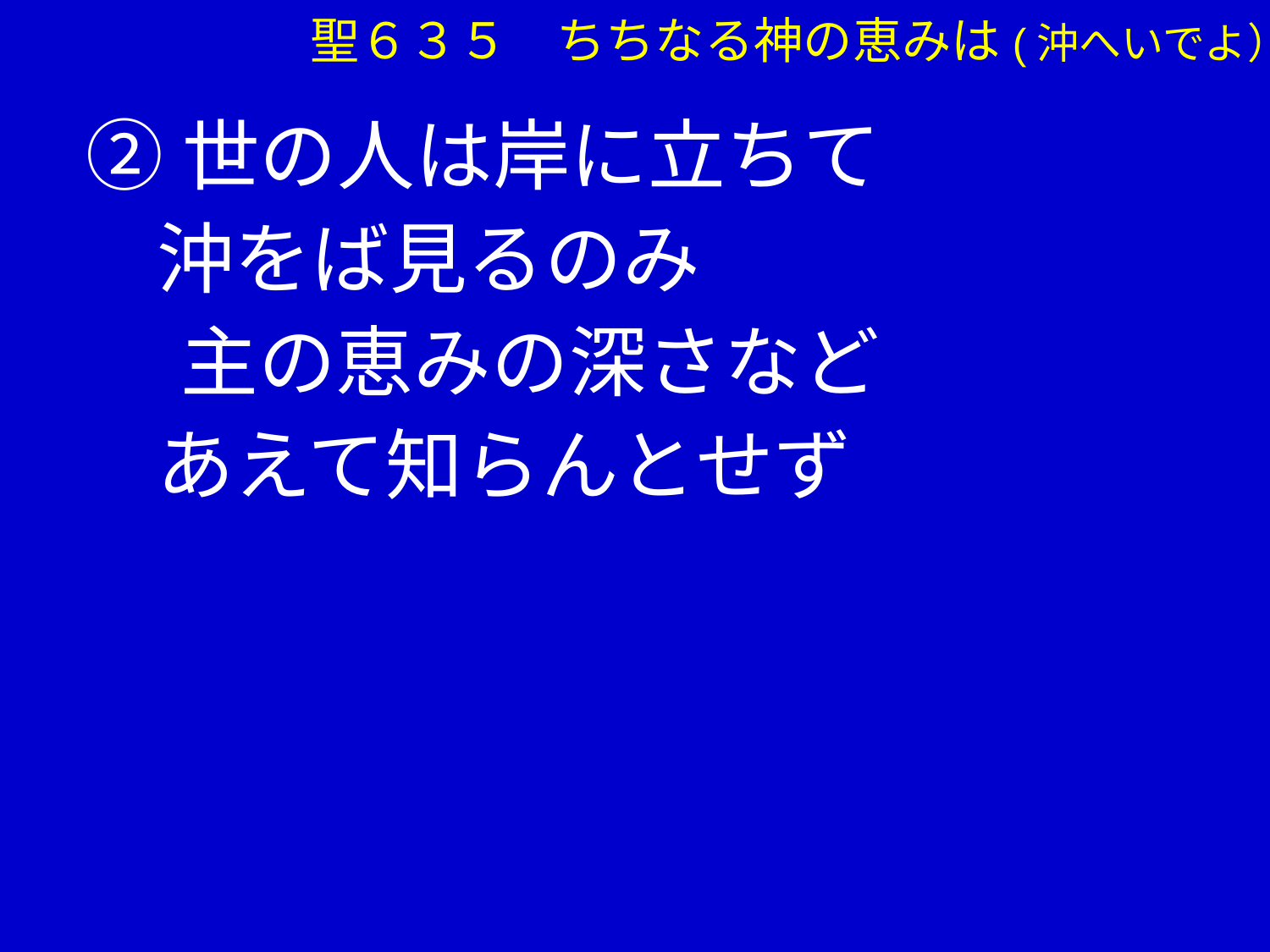

聖６３５　ちちなる神の恵みは(沖へいでよ）
②世の人は岸に立ちて
   沖をば見るのみ
　 主の恵みの深さなど
   あえて知らんとせず